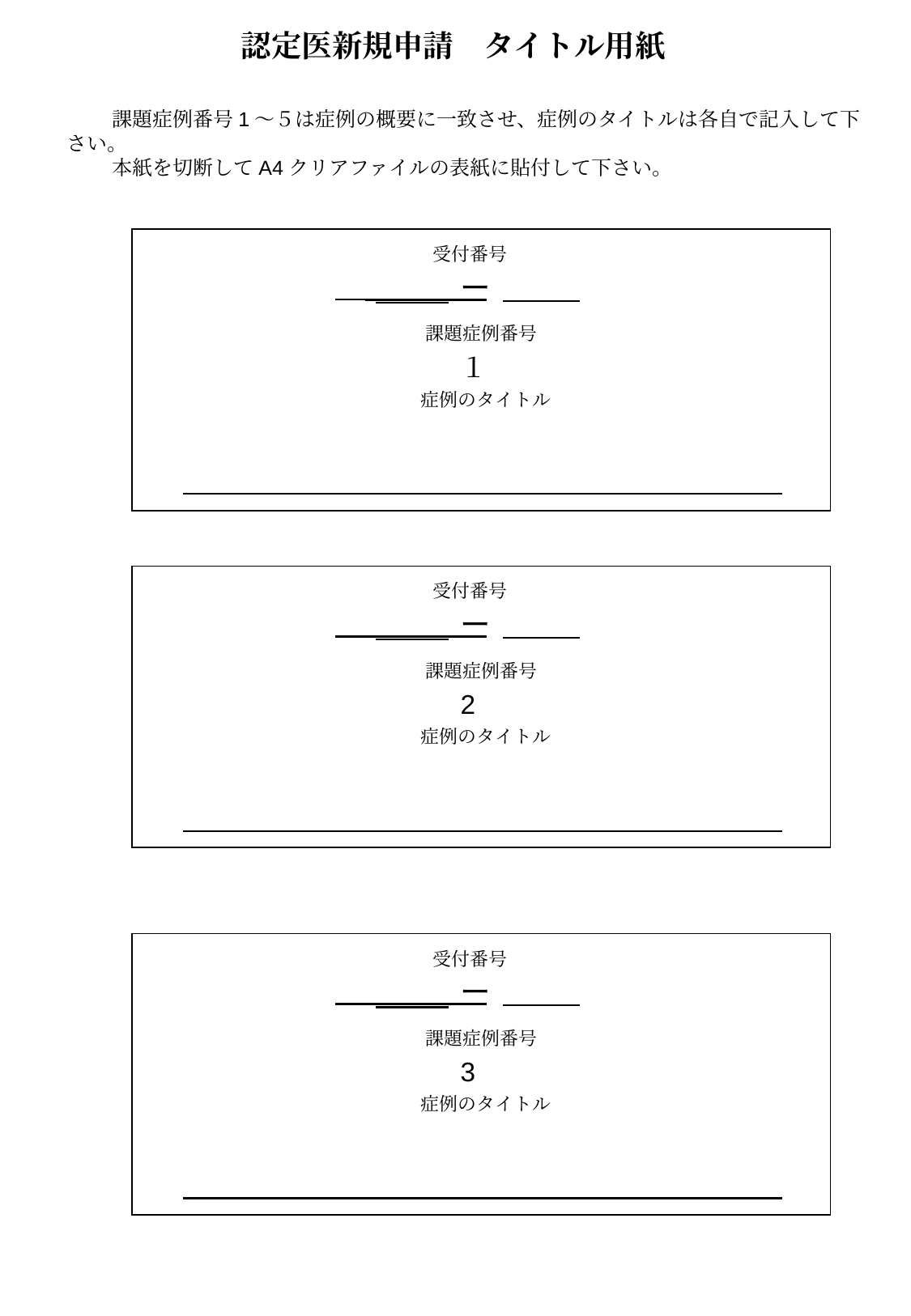

認定医新規申請　タイトル用紙

課題症例番号1〜５は症例の概要に一致させ、症例のタイトルは各自で記入して下さい。
本紙を切断してA4クリアファイルの表紙に貼付して下さい。

　　　　　受付番号

ー
課題症例番号
１
症例のタイトル

　　　　　受付番号

ー
課題症例番号
2
症例のタイトル

　　　　　受付番号

ー
課題症例番号
3
症例のタイトル